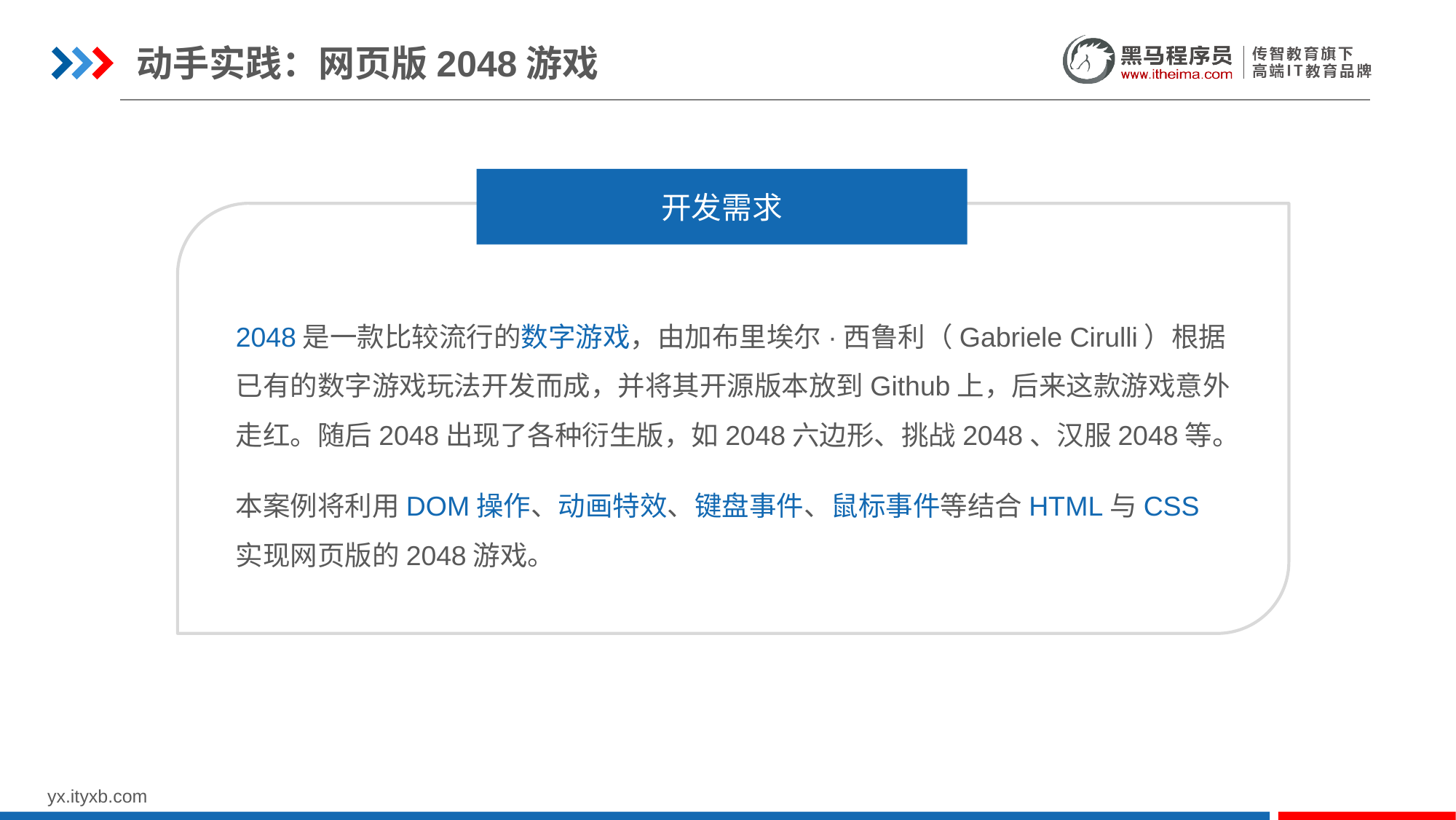

动手实践：网页版2048游戏
开发需求

2048是一款比较流行的数字游戏，由加布里埃尔·西鲁利（Gabriele Cirulli）根据已有的数字游戏玩法开发而成，并将其开源版本放到Github上，后来这款游戏意外走红。随后2048出现了各种衍生版，如2048六边形、挑战2048、汉服2048等。

本案例将利用DOM操作、动画特效、键盘事件、鼠标事件等结合HTML与CSS实现网页版的2048游戏。